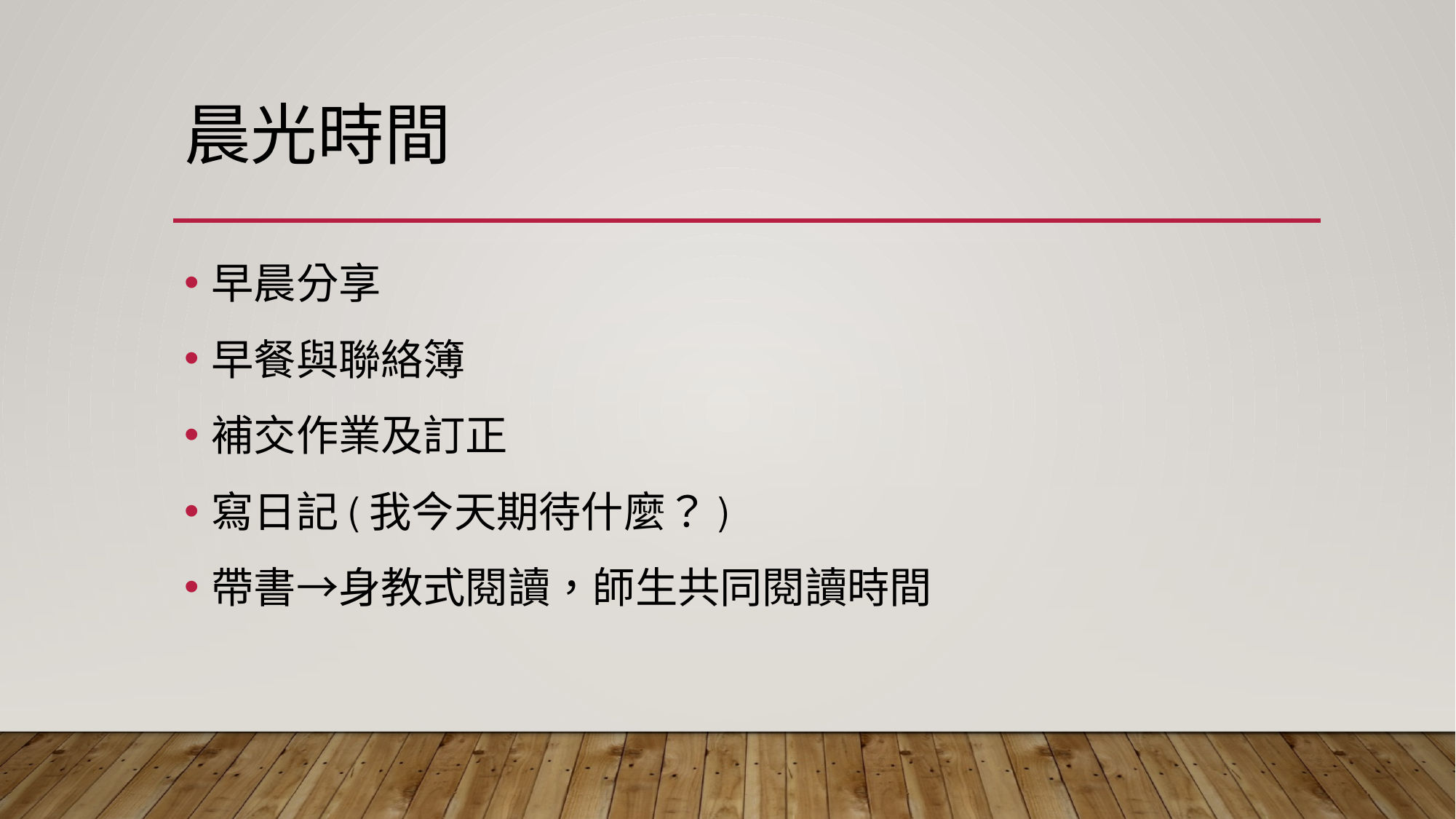

# 晨光時間
早晨分享
早餐與聯絡簿
補交作業及訂正
寫日記(我今天期待什麼？)
帶書→身教式閱讀，師生共同閱讀時間